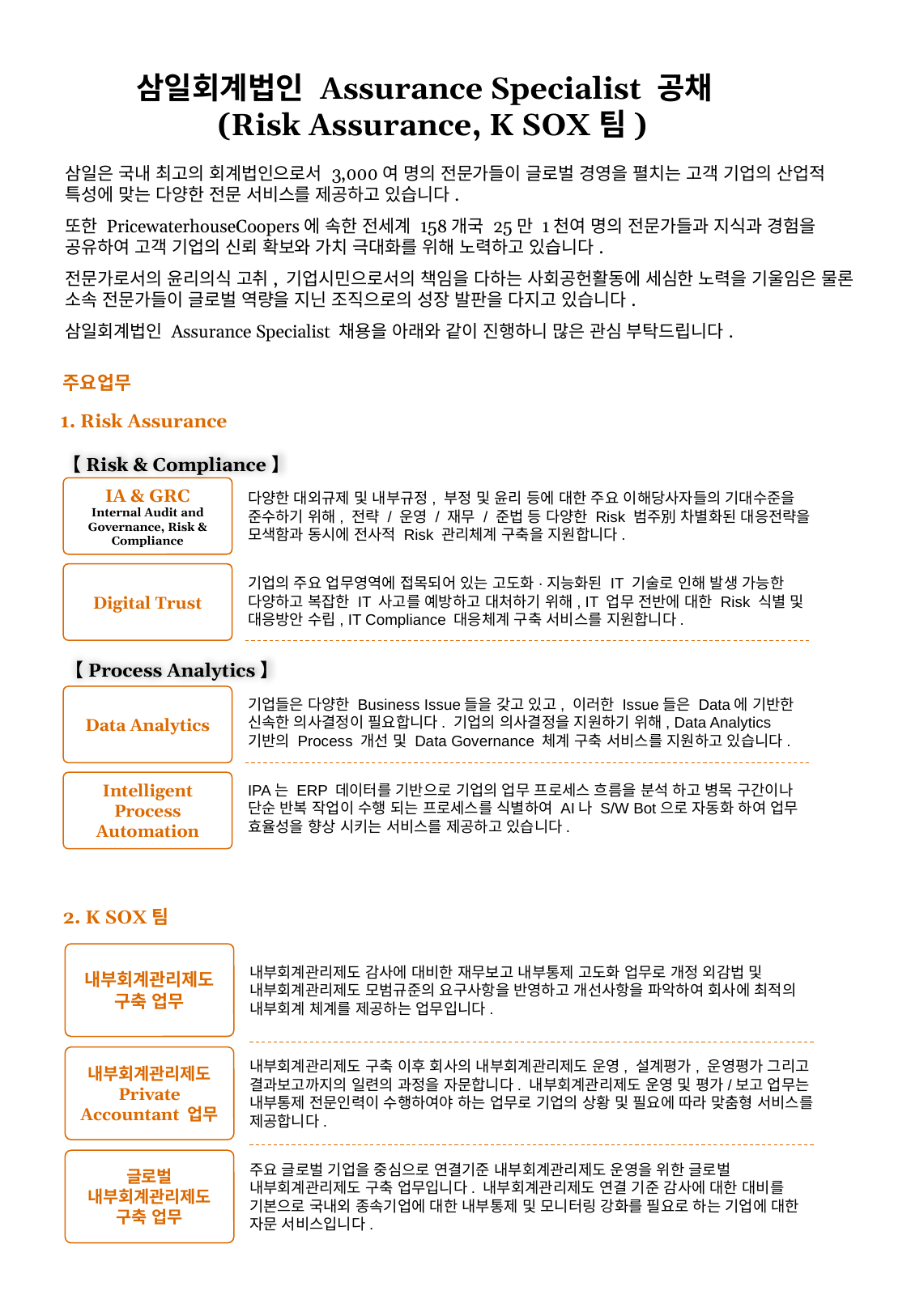

# 삼일회계법인 Assurance Specialist 공채 (Risk Assurance, K SOX팀)
삼일은 국내 최고의 회계법인으로서 3,000여 명의 전문가들이 글로벌 경영을 펼치는 고객 기업의 산업적 특성에 맞는 다양한 전문 서비스를 제공하고 있습니다.
또한 PricewaterhouseCoopers에 속한 전세계 158개국 25만 1천여 명의 전문가들과 지식과 경험을 공유하여 고객 기업의 신뢰 확보와 가치 극대화를 위해 노력하고 있습니다.
전문가로서의 윤리의식 고취, 기업시민으로서의 책임을 다하는 사회공헌활동에 세심한 노력을 기울임은 물론 소속 전문가들이 글로벌 역량을 지닌 조직으로의 성장 발판을 다지고 있습니다.
삼일회계법인 Assurance Specialist 채용을 아래와 같이 진행하니 많은 관심 부탁드립니다.
주요업무
1. Risk Assurance
【Risk & Compliance】
IA & GRC
Internal Audit and Governance, Risk & Compliance
다양한 대외규제 및 내부규정, 부정 및 윤리 등에 대한 주요 이해당사자들의 기대수준을 준수하기 위해, 전략 / 운영 / 재무 / 준법 등 다양한 Risk 범주別 차별화된 대응전략을 모색함과 동시에 전사적 Risk 관리체계 구축을 지원합니다.
기업의 주요 업무영역에 접목되어 있는 고도화·지능화된 IT 기술로 인해 발생 가능한 다양하고 복잡한 IT 사고를 예방하고 대처하기 위해, IT 업무 전반에 대한 Risk 식별 및 대응방안 수립, IT Compliance 대응체계 구축 서비스를 지원합니다.
Digital Trust
【Process Analytics】
기업들은 다양한 Business Issue들을 갖고 있고, 이러한 Issue들은 Data에 기반한 신속한 의사결정이 필요합니다. 기업의 의사결정을 지원하기 위해, Data Analytics 기반의 Process 개선 및 Data Governance 체계 구축 서비스를 지원하고 있습니다.
Data Analytics
IPA는 ERP 데이터를 기반으로 기업의 업무 프로세스 흐름을 분석 하고 병목 구간이나 단순 반복 작업이 수행 되는 프로세스를 식별하여 AI나 S/W Bot으로 자동화 하여 업무 효율성을 향상 시키는 서비스를 제공하고 있습니다.
Intelligent Process Automation
2. K SOX팀
내부회계관리제도
구축 업무
내부회계관리제도 감사에 대비한 재무보고 내부통제 고도화 업무로 개정 외감법 및 내부회계관리제도 모범규준의 요구사항을 반영하고 개선사항을 파악하여 회사에 최적의 내부회계 체계를 제공하는 업무입니다.
내부회계관리제도
Private Accountant 업무
내부회계관리제도 구축 이후 회사의 내부회계관리제도 운영, 설계평가, 운영평가 그리고 결과보고까지의 일련의 과정을 자문합니다. 내부회계관리제도 운영 및 평가/보고 업무는 내부통제 전문인력이 수행하여야 하는 업무로 기업의 상황 및 필요에 따라 맞춤형 서비스를 제공합니다.
글로벌 내부회계관리제도 구축 업무
주요 글로벌 기업을 중심으로 연결기준 내부회계관리제도 운영을 위한 글로벌 내부회계관리제도 구축 업무입니다. 내부회계관리제도 연결 기준 감사에 대한 대비를 기본으로 국내외 종속기업에 대한 내부통제 및 모니터링 강화를 필요로 하는 기업에 대한 자문 서비스입니다.